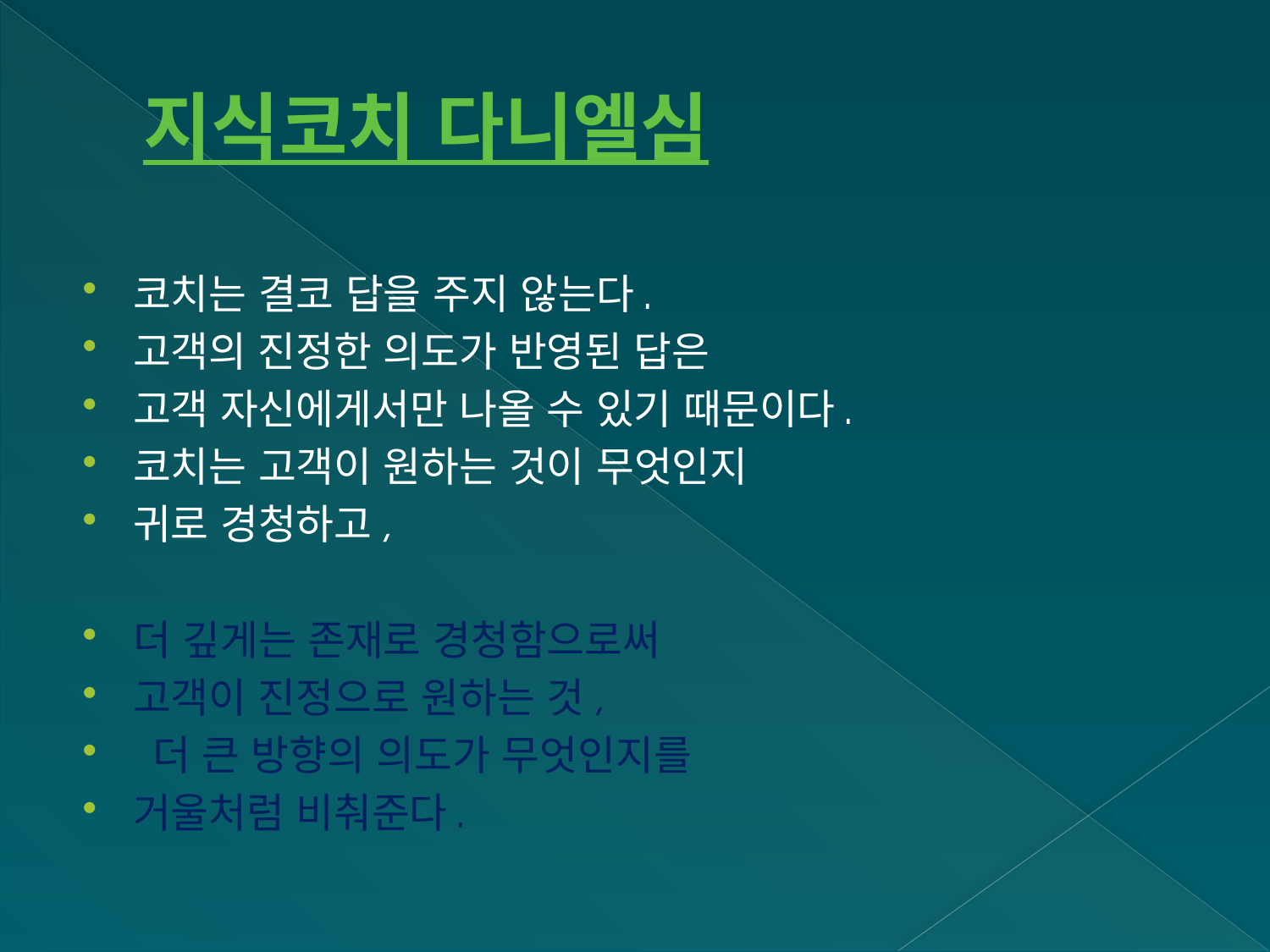

# 지식코치 다니엘심
코치는 결코 답을 주지 않는다.
고객의 진정한 의도가 반영된 답은
고객 자신에게서만 나올 수 있기 때문이다.
코치는 고객이 원하는 것이 무엇인지
귀로 경청하고,

더 깊게는 존재로 경청함으로써
고객이 진정으로 원하는 것,
 더 큰 방향의 의도가 무엇인지를
거울처럼 비춰준다.